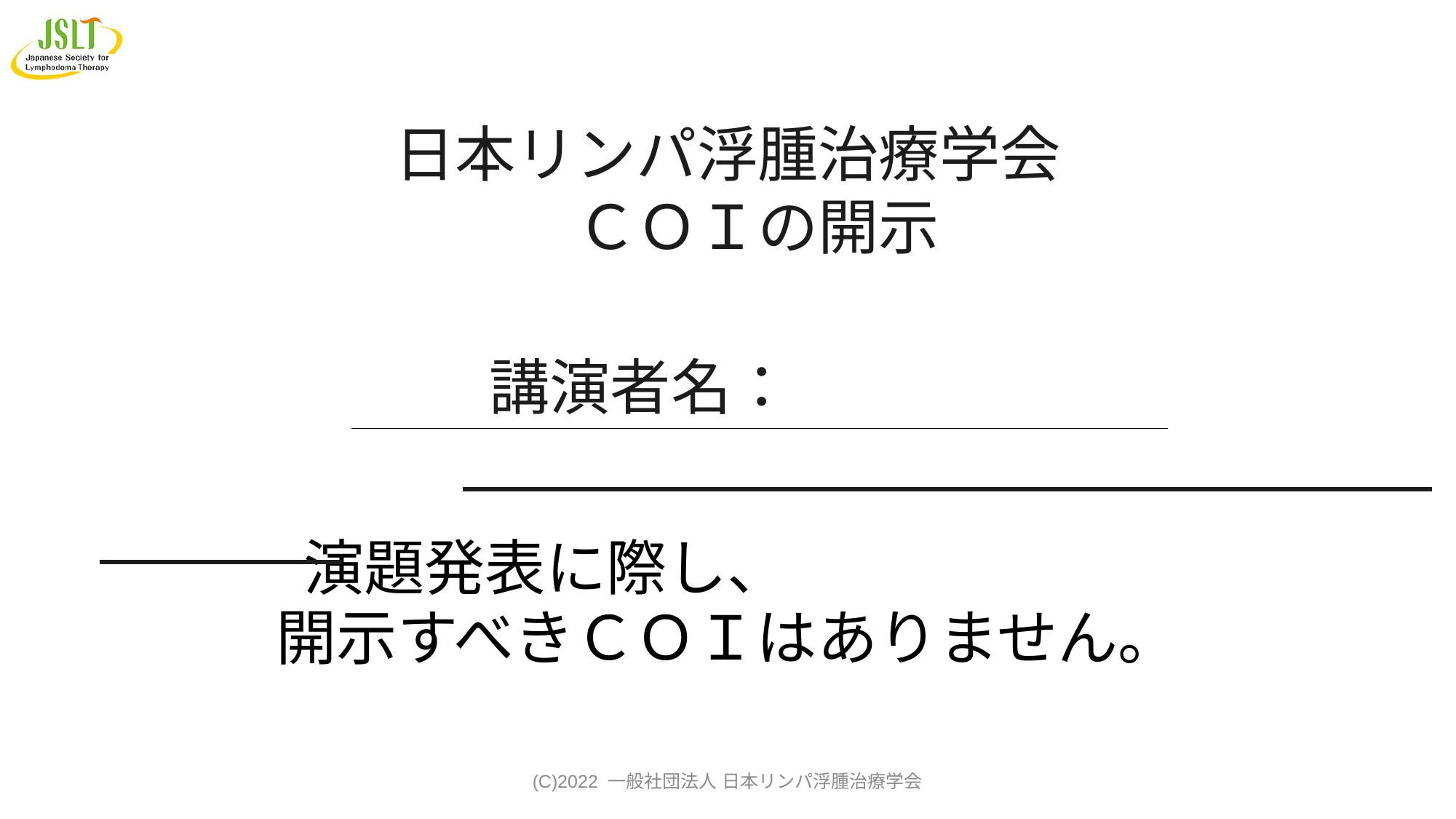

日本リンパ浮腫治療学会
　ＣＯＩの開示
　　　　　　　講演者名：

演題発表に際し、
開示すべきＣＯＩはありません。
(C)2022 一般社団法人 日本リンパ浮腫治療学会